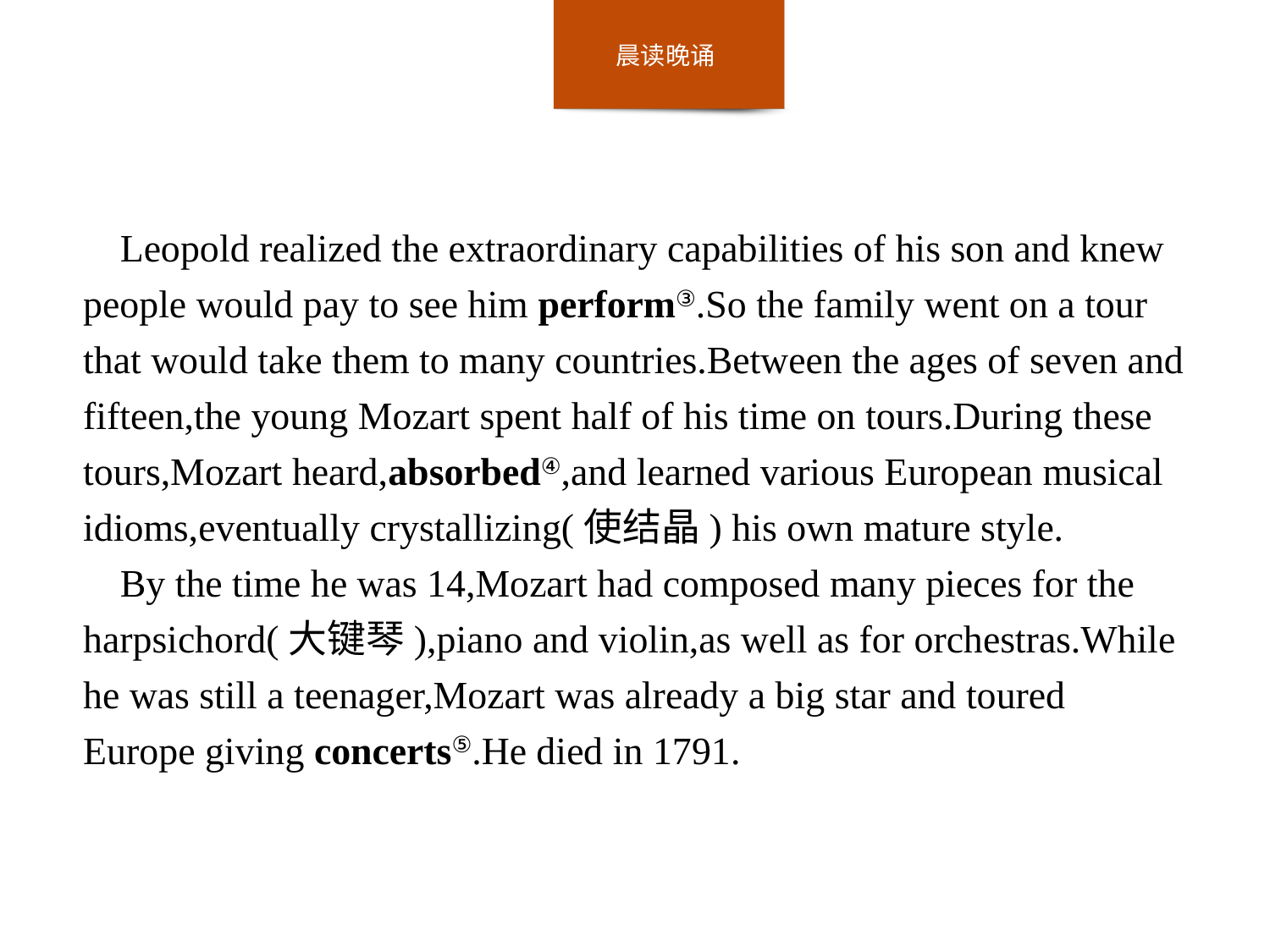

Leopold realized the extraordinary capabilities of his son and knew people would pay to see him perform③.So the family went on a tour that would take them to many countries.Between the ages of seven and fifteen,the young Mozart spent half of his time on tours.During these tours,Mozart heard,absorbed④,and learned various European musical idioms,eventually crystallizing(使结晶) his own mature style.
By the time he was 14,Mozart had composed many pieces for the harpsichord(大键琴),piano and violin,as well as for orchestras.While he was still a teenager,Mozart was already a big star and toured Europe giving concerts⑤.He died in 1791.